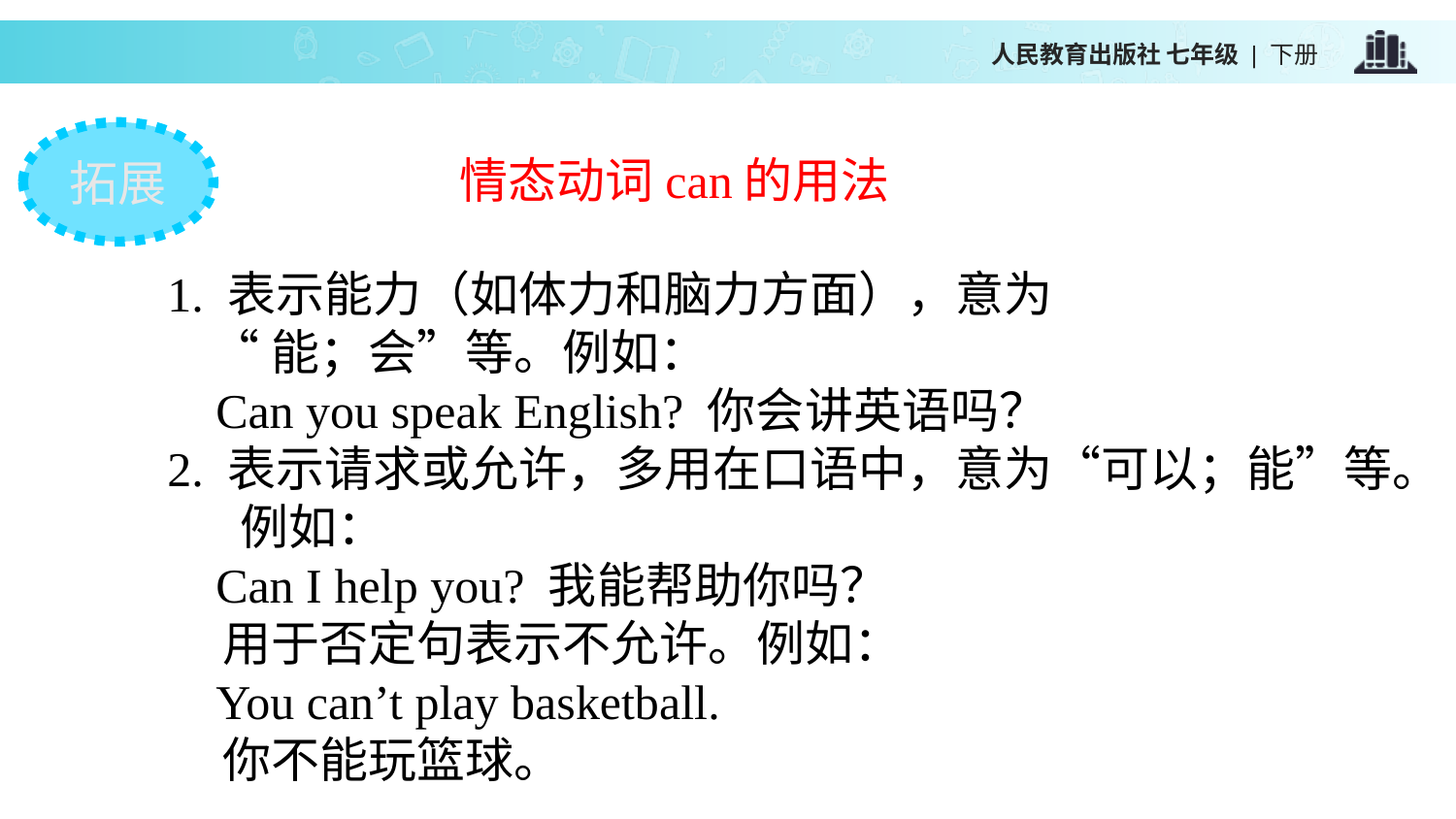

拓展
情态动词can的用法
1. 表示能力（如体力和脑力方面），意为
    “能；会”等。例如：
    Can you speak English? 你会讲英语吗？
2. 表示请求或允许，多用在口语中，意为“可以；能”等。例如：
    Can I help you? 我能帮助你吗？
    用于否定句表示不允许。例如：
    You can’t play basketball.
    你不能玩篮球。